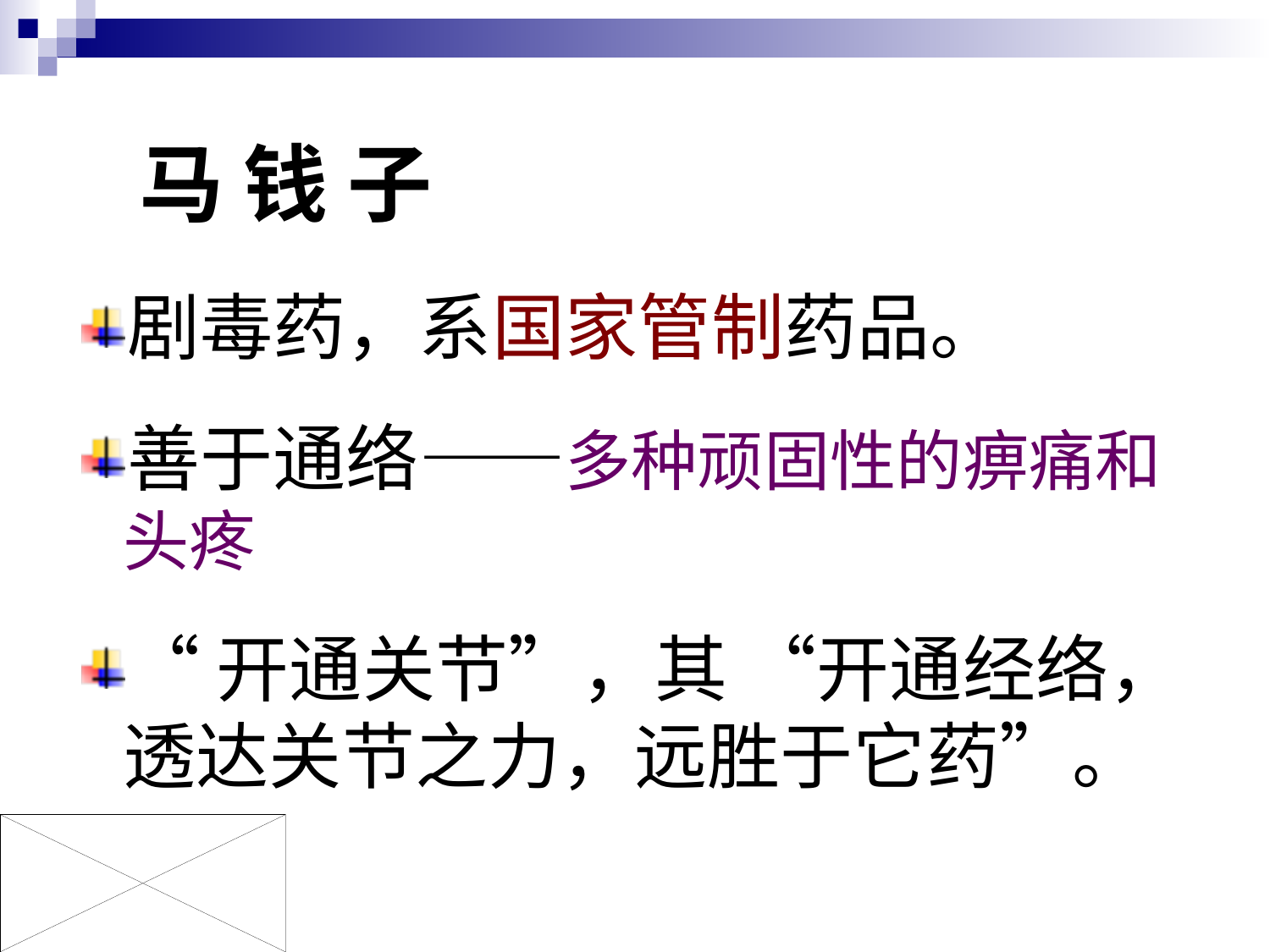

马 钱 子
# 剧毒药，系国家管制药品。
善于通络——多种顽固性的痹痛和头疼
“开通关节”，其 “开通经络，透达关节之力，远胜于它药”。